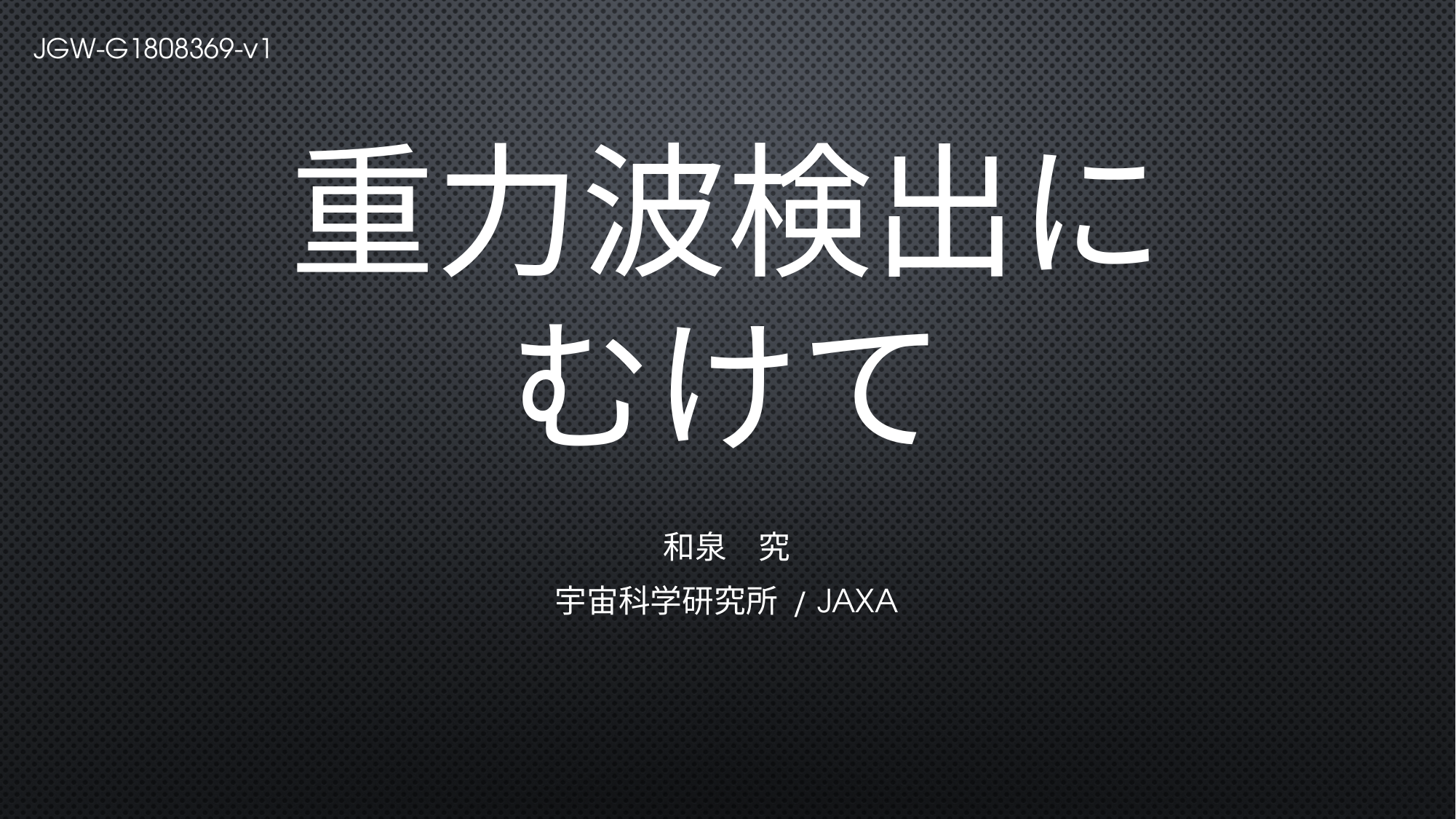

JGW-G1808369-v1
# 重力波検出にむけて
和泉　究
宇宙科学研究所 / JAXA